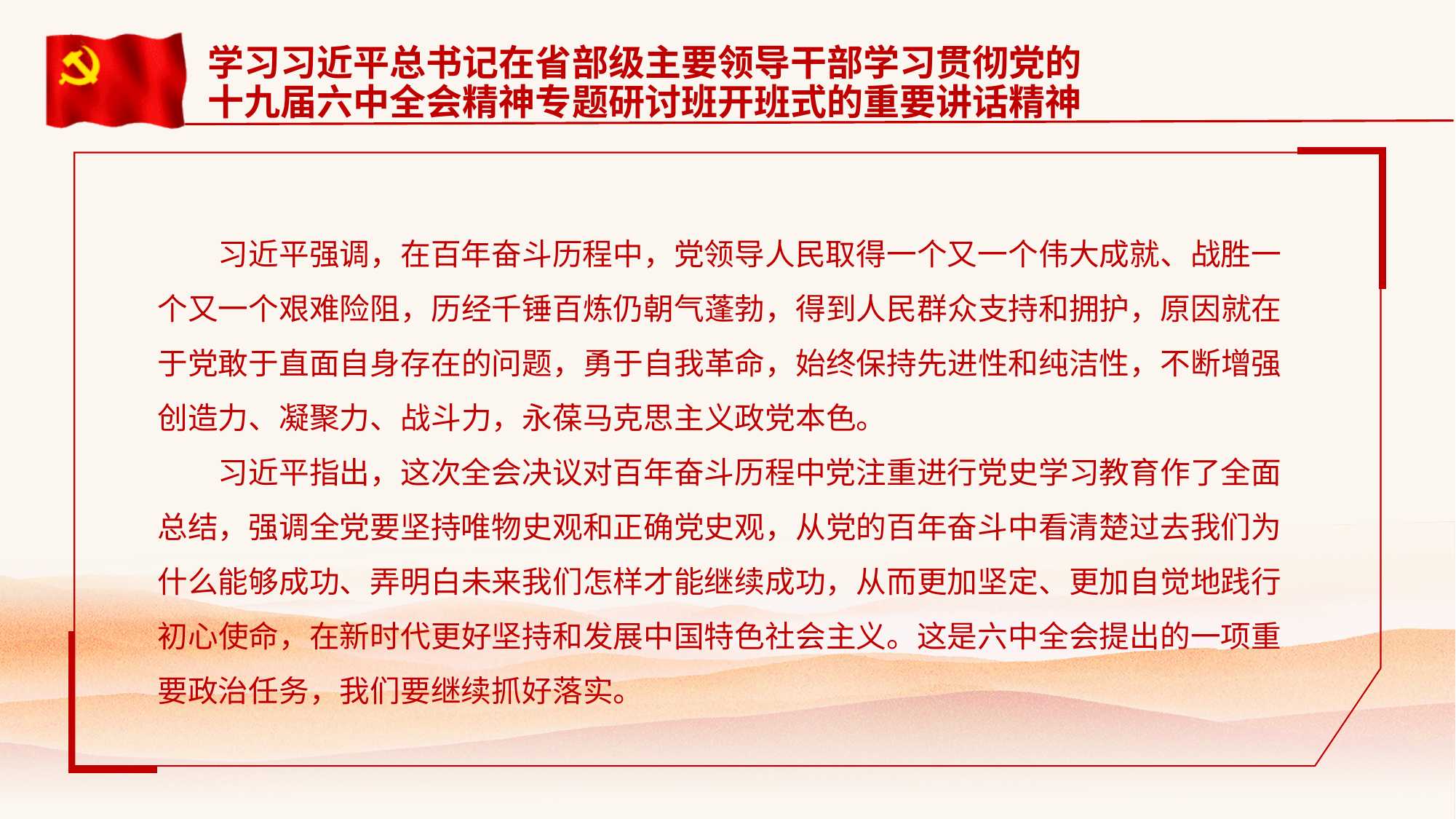

# 学习习近平总书记在省部级主要领导干部学习贯彻党的十九届六中全会精神专题研讨班开班式的重要讲话精神

习近平强调，在百年奋斗历程中，党领导人民取得一个又一个伟大成就、战胜一个又一个艰难险阻，历经千锤百炼仍朝气蓬勃，得到人民群众支持和拥护，原因就在于党敢于直面自身存在的问题，勇于自我革命，始终保持先进性和纯洁性，不断增强创造力、凝聚力、战斗力，永葆马克思主义政党本色。
习近平指出，这次全会决议对百年奋斗历程中党注重进行党史学习教育作了全面总结，强调全党要坚持唯物史观和正确党史观，从党的百年奋斗中看清楚过去我们为什么能够成功、弄明白未来我们怎样才能继续成功，从而更加坚定、更加自觉地践行初心使命，在新时代更好坚持和发展中国特色社会主义。这是六中全会提出的一项重要政治任务，我们要继续抓好落实。